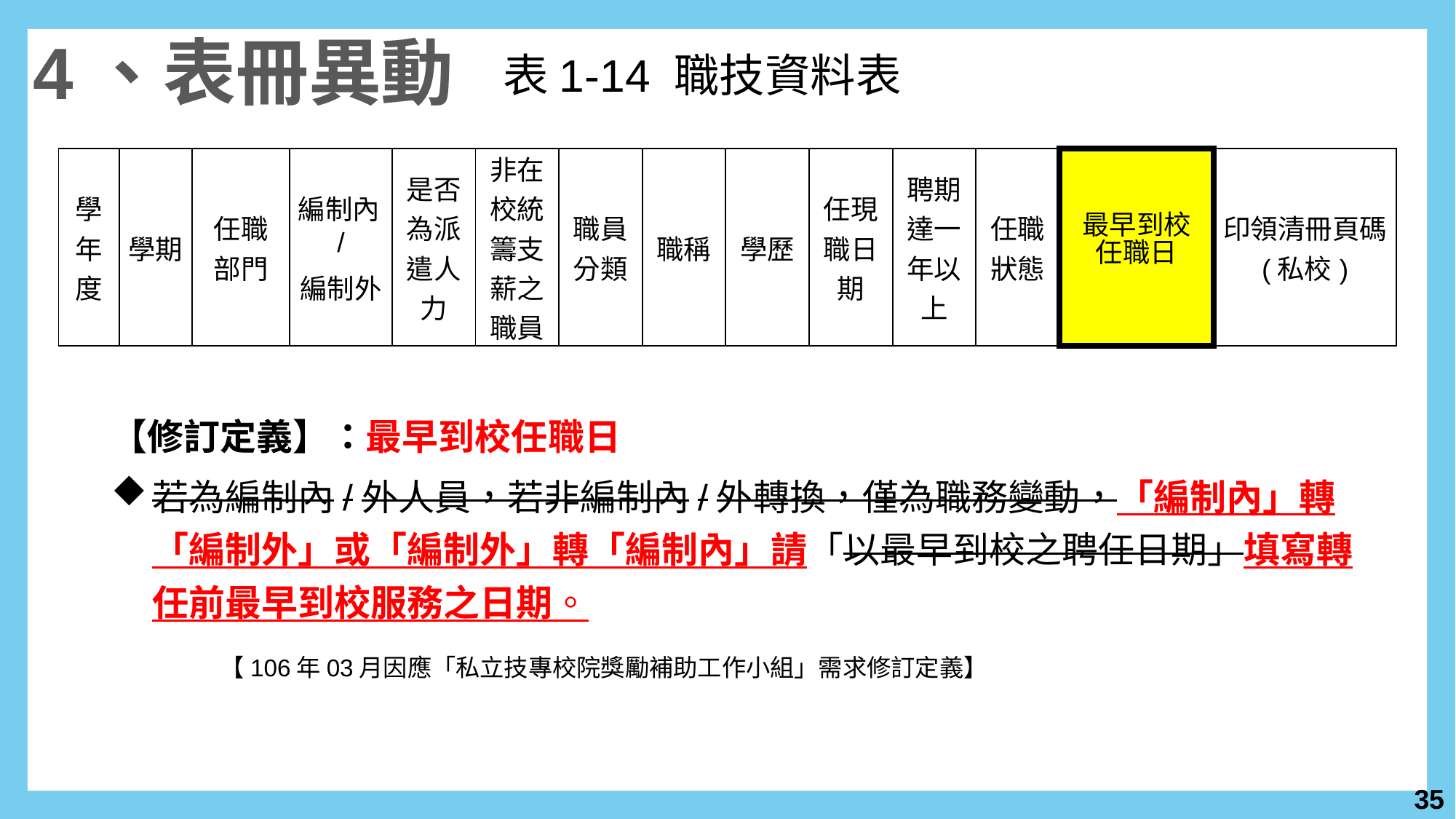

4、表冊異動
表1-14 職技資料表

| 學年度 | 學期 | 任職部門 | 編制內/ 編制外 | 是否為派遣人力 | 非在校統籌支薪之職員 | 職員分類 | 職稱 | 學歷 | 任現職日期 | 聘期達一年以上 | 任職狀態 | 最早到校 任職日 | 印領清冊頁碼 (私校) |
| --- | --- | --- | --- | --- | --- | --- | --- | --- | --- | --- | --- | --- | --- |
【修訂定義】：最早到校任職日
若為編制內/外人員，若非編制內/外轉換，僅為職務變動，「編制內」轉「編制外」或「編制外」轉「編制內」請「以最早到校之聘任日期」填寫轉任前最早到校服務之日期。
	【106年03月因應「私立技專校院獎勵補助工作小組」需求修訂定義】

35